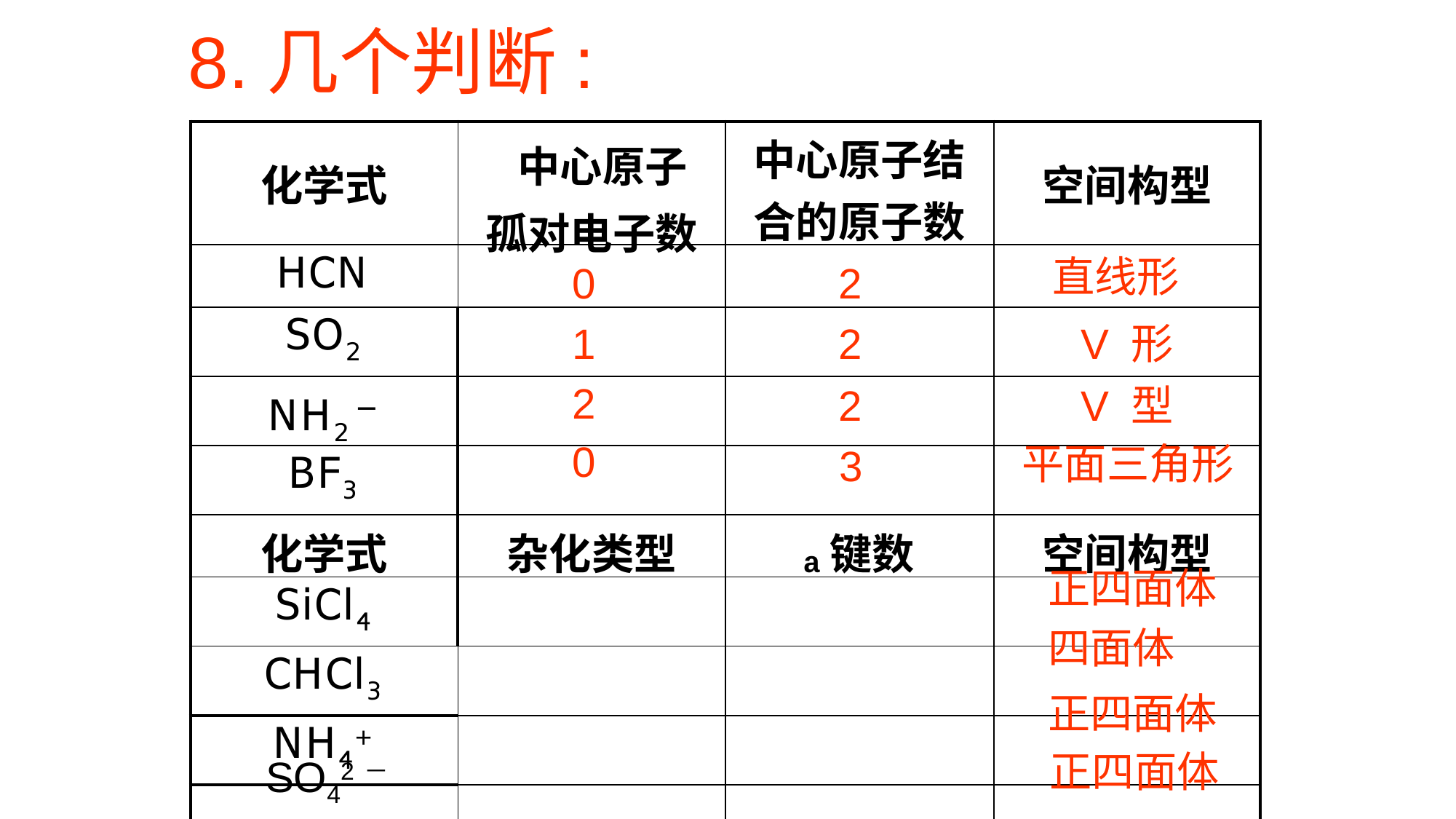

8.几个判断:
| 化学式 | 中心原子 孤对电子数 | 中心原子结合的原子数 | 空间构型 |
| --- | --- | --- | --- |
| HCN |  |  |  |
| SO2 |  |  |  |
| NH2－ |  |  |  |
| BF3 |  |  |  |
| 化学式 | 杂化类型 | ₐ键数 | 空间构型 |
| SiCl4 |  |  |  |
| CHCl3 |  |  |  |
| NH4+ |  |  |  |
|  |  |  |  |

直线形
0
2
1
2
 V 形
2
2
V 型
0
平面三角形
3
正四面体
四面体
正四面体
正四面体
SO42－